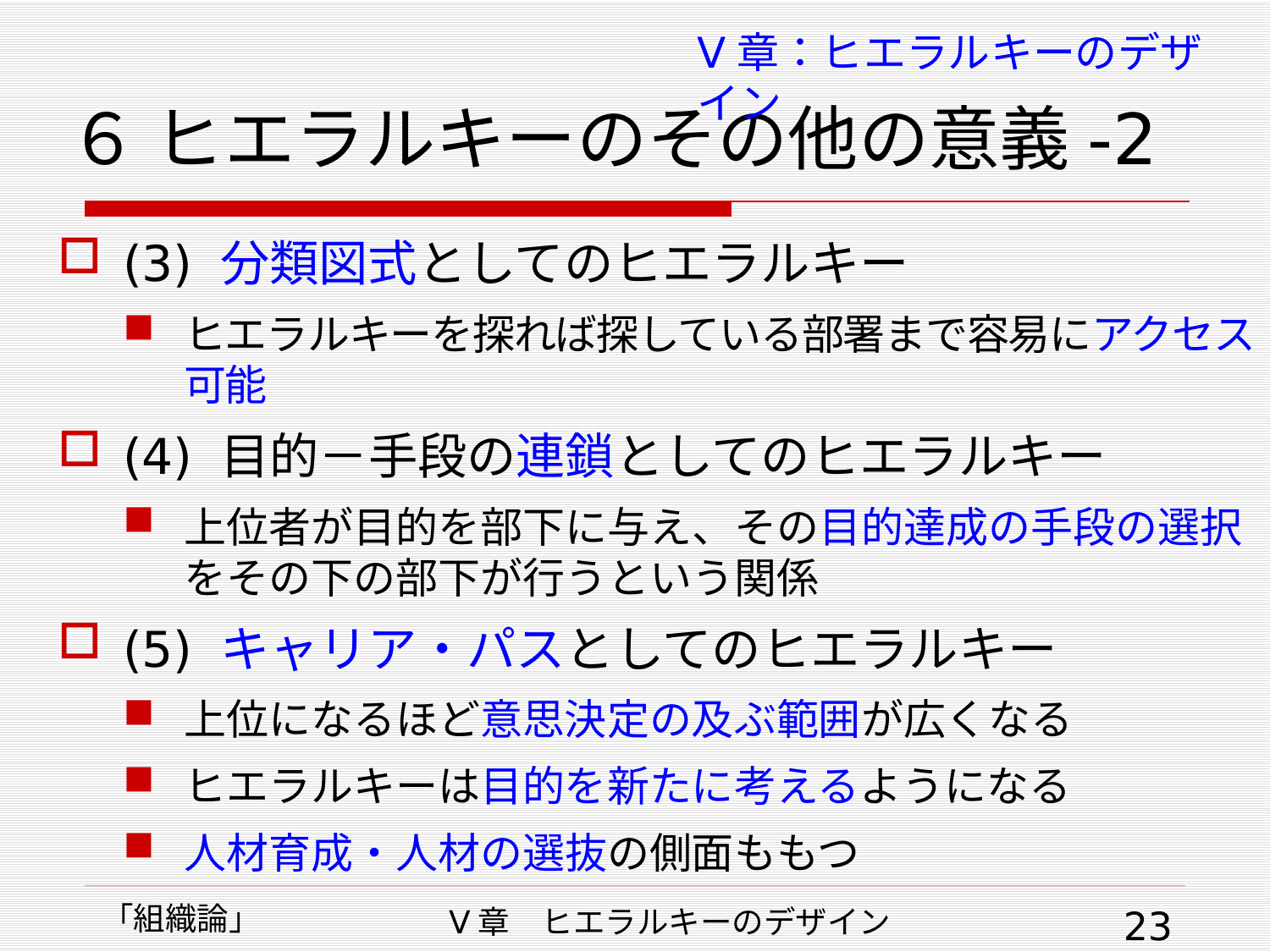

# ６ ヒエラルキーのその他の意義-2
V章：ヒエラルキーのデザイン
(3) 分類図式としてのヒエラルキー
ヒエラルキーを探れば探している部署まで容易にアクセス可能
(4) 目的－手段の連鎖としてのヒエラルキー
上位者が目的を部下に与え、その目的達成の手段の選択
をその下の部下が行うという関係
(5) キャリア・パスとしてのヒエラルキー
上位になるほど意思決定の及ぶ範囲が広くなる
ヒエラルキーは目的を新たに考えるようになる
人材育成・人材の選抜の側面ももつ
「組織論」
V章　ヒエラルキーのデザイン
23